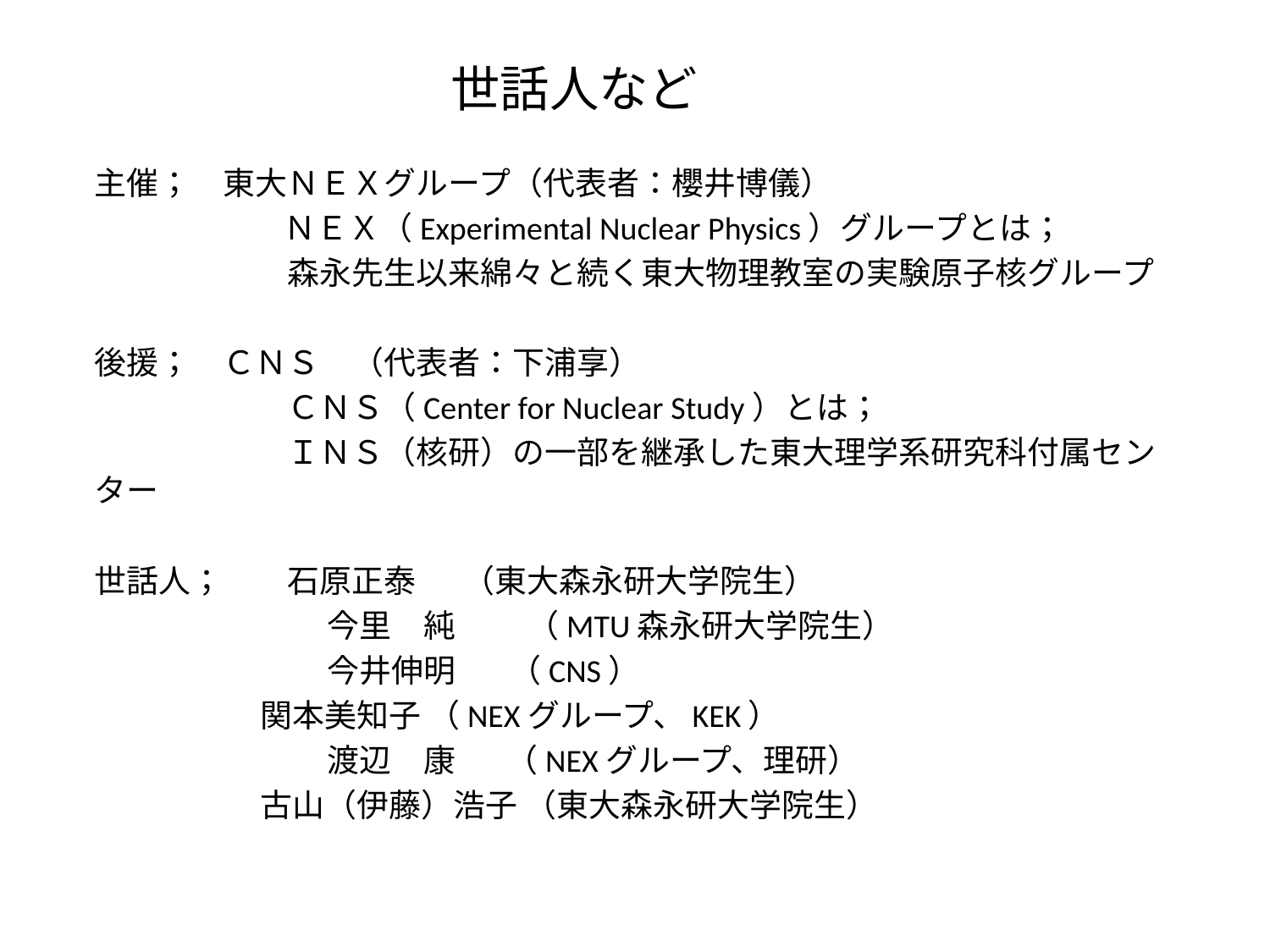

# 世話人など
主催；　東大ＮＥＸグループ（代表者：櫻井博儀）
   　　　　　ＮＥＸ（Experimental Nuclear Physics）グループとは；
　　　　　　森永先生以来綿々と続く東大物理教室の実験原子核グループ

後援；　ＣＮＳ　（代表者：下浦享）
　　　　　　ＣＮＳ（Center for Nuclear Study）とは；
　　　　　　ＩＮＳ（核研）の一部を継承した東大理学系研究科付属センター

世話人；　　石原正泰　  （東大森永研大学院生）
　　　　　　　 今里　純 　　（MTU森永研大学院生）
　　　　　　　 今井伸明　   （CNS）
                      関本美知子 （NEXグループ、KEK）
　　　　　　　 渡辺　康       （NEXグループ、理研）
                      古山（伊藤）浩子 （東大森永研大学院生）